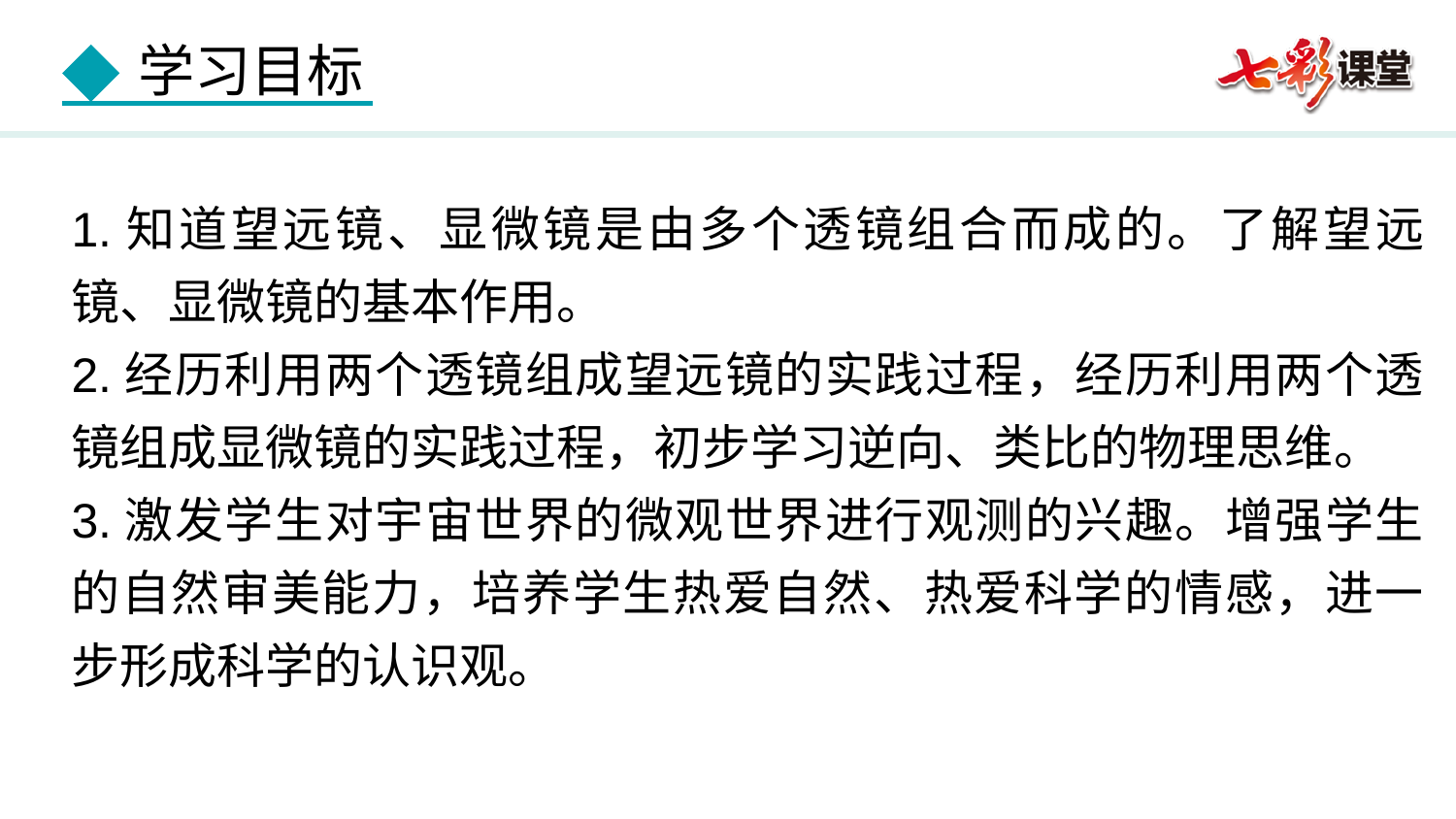

1.知道望远镜、显微镜是由多个透镜组合而成的。了解望远镜、显微镜的基本作用。
2.经历利用两个透镜组成望远镜的实践过程，经历利用两个透镜组成显微镜的实践过程，初步学习逆向、类比的物理思维。
3.激发学生对宇宙世界的微观世界进行观测的兴趣。增强学生的自然审美能力，培养学生热爱自然、热爱科学的情感，进一步形成科学的认识观。